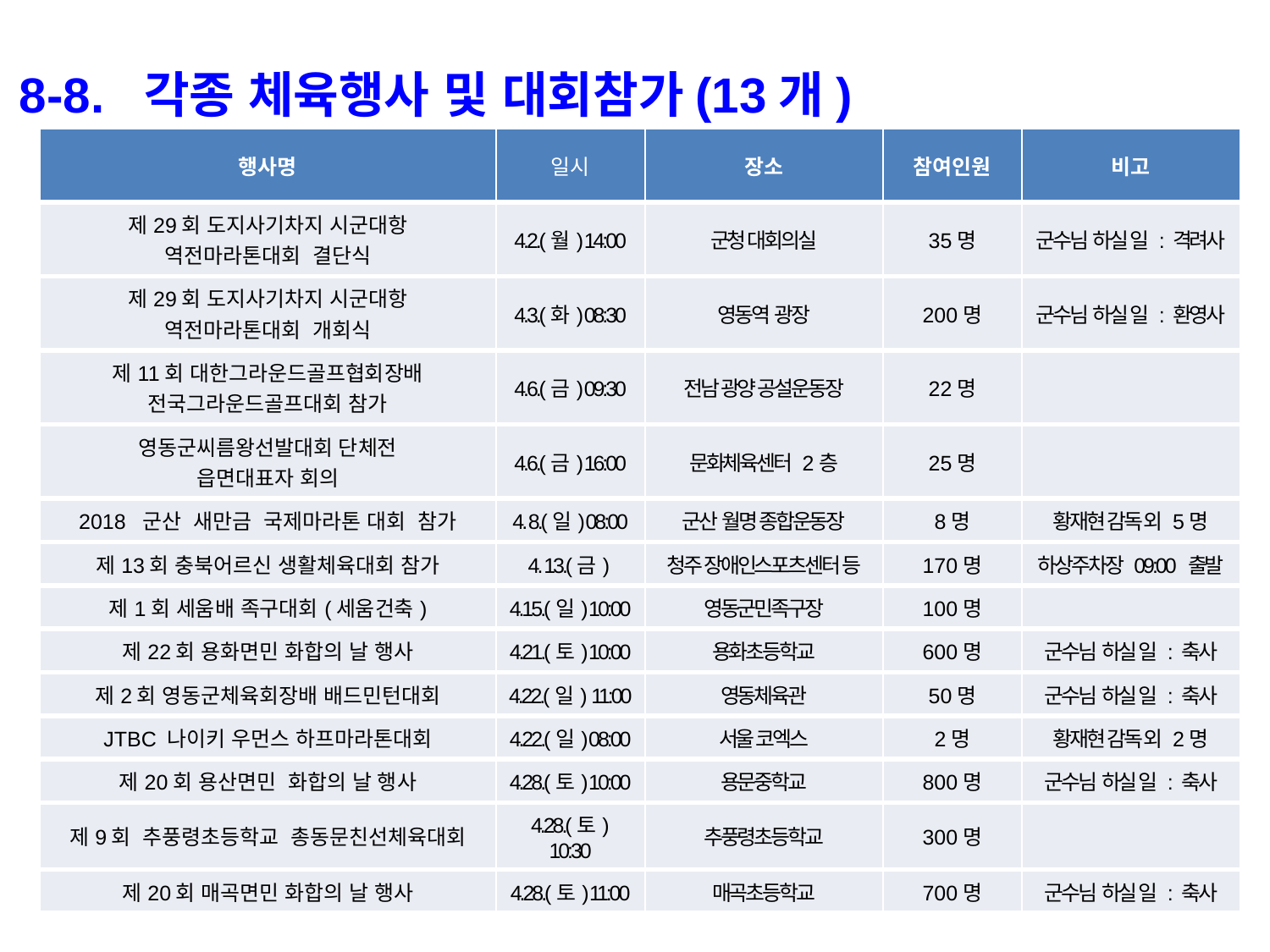

8-8.  각종 체육행사 및 대회참가(13개)

| 행사명 | 일시 | 장소 | 참여인원 | 비고 |
| --- | --- | --- | --- | --- |
| 제29회 도지사기차지 시군대항 역전마라톤대회 결단식 | 4.2.(월) 14:00 | 군청 대회의실 | 35명 | 군수님 하실 일 : 격려사 |
| 제29회 도지사기차지 시군대항 역전마라톤대회 개회식 | 4.3.(화) 08:30 | 영동역 광장 | 200명 | 군수님 하실 일 : 환영사 |
| 제11회 대한그라운드골프협회장배 전국그라운드골프대회 참가 | 4.6.(금) 09:30 | 전남 광양 공설운동장 | 22명 |  |
| 영동군씨름왕선발대회 단체전 읍면대표자 회의 | 4.6.(금) 16:00 | 문화체육센터 2층 | 25명 |  |
| 2018 군산 새만금 국제마라톤 대회 참가 | 4. 8.(일) 08:00 | 군산 월명 종합운동장 | 8명 | 황재현 감독 외 5명 |
| 제13회 충북어르신 생활체육대회 참가 | 4. 13.(금) | 청주 장애인스포츠센터 등 | 170명 | 하상주차장 09:00 출발 |
| 제1회 세움배 족구대회(세움건축) | 4.15.(일) 10:00 | 영동군민족구장 | 100명 |  |
| 제22회 용화면민 화합의 날 행사 | 4.21.(토) 10:00 | 용화초등학교 | 600명 | 군수님 하실 일 : 축사 |
| 제2회 영동군체육회장배 배드민턴대회 | 4.22.(일) 11:00 | 영동체육관 | 50명 | 군수님 하실 일 : 축사 |
| JTBC 나이키 우먼스 하프마라톤대회 | 4.22.(일) 08:00 | 서울 코엑스 | 2명 | 황재현 감독 외 2명 |
| 제20회 용산면민 화합의 날 행사 | 4.28.(토) 10:00 | 용문중학교 | 800명 | 군수님 하실 일 : 축사 |
| 제9회 추풍령초등학교 총동문친선체육대회 | 4.28.(토) 10:30 | 추풍령초등학교 | 300명 |  |
| 제20회 매곡면민 화합의 날 행사 | 4.28.(토) 11:00 | 매곡초등학교 | 700명 | 군수님 하실 일 : 축사 |